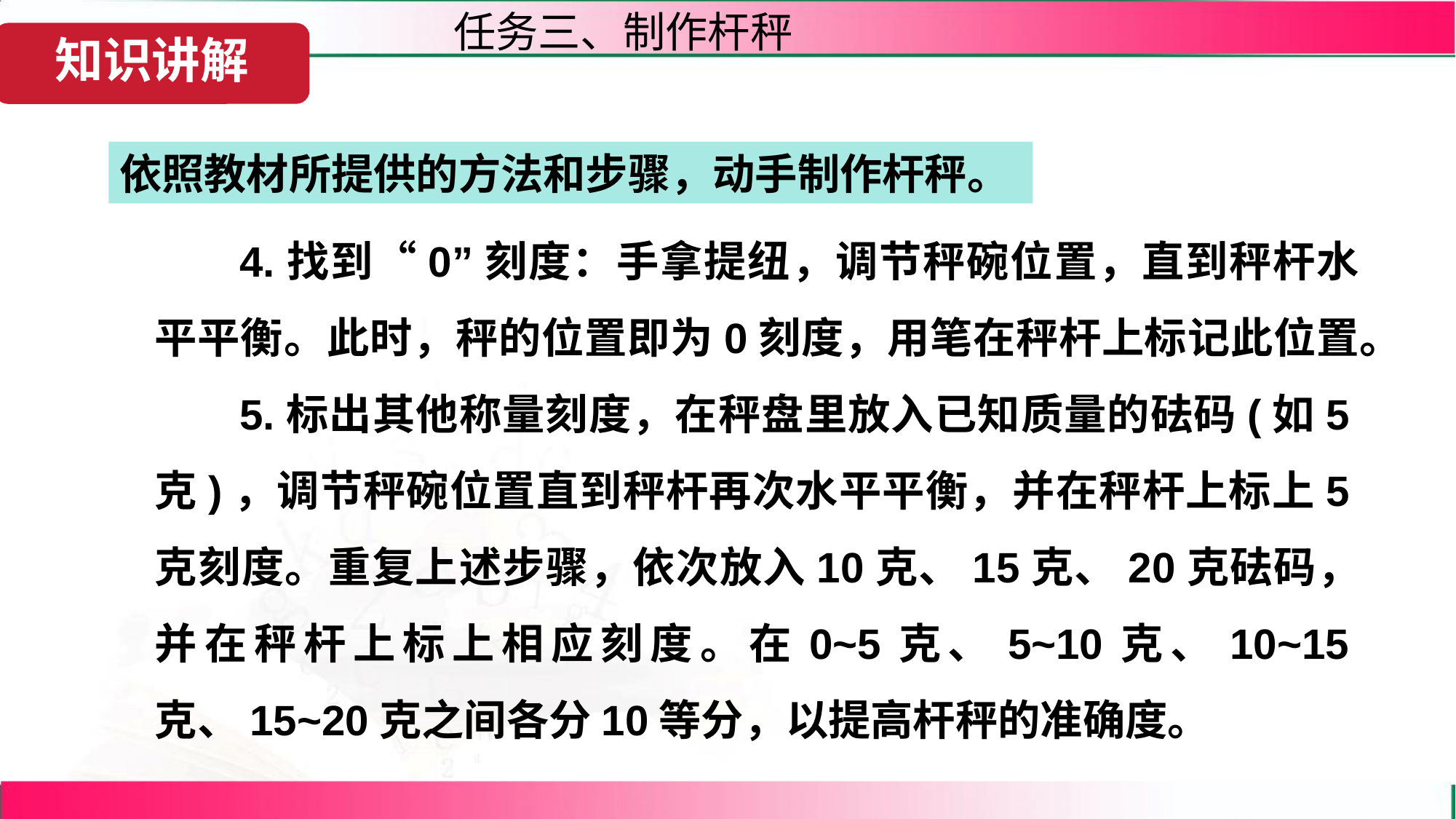

任务三、制作杆秤

依照教材所提供的方法和步骤，动手制作杆秤。
4.找到“0”刻度：手拿提纽，调节秤碗位置，直到秤杆水平平衡。此时，秤的位置即为0刻度，用笔在秤杆上标记此位置。
5.标出其他称量刻度，在秤盘里放入已知质量的砝码(如5克)，调节秤碗位置直到秤杆再次水平平衡，并在秤杆上标上5克刻度。重复上述步骤，依次放入10克、15克、20克砝码，并在秤杆上标上相应刻度。在0~5克、5~10克、10~15克、15~20克之间各分10等分，以提高杆秤的准确度。